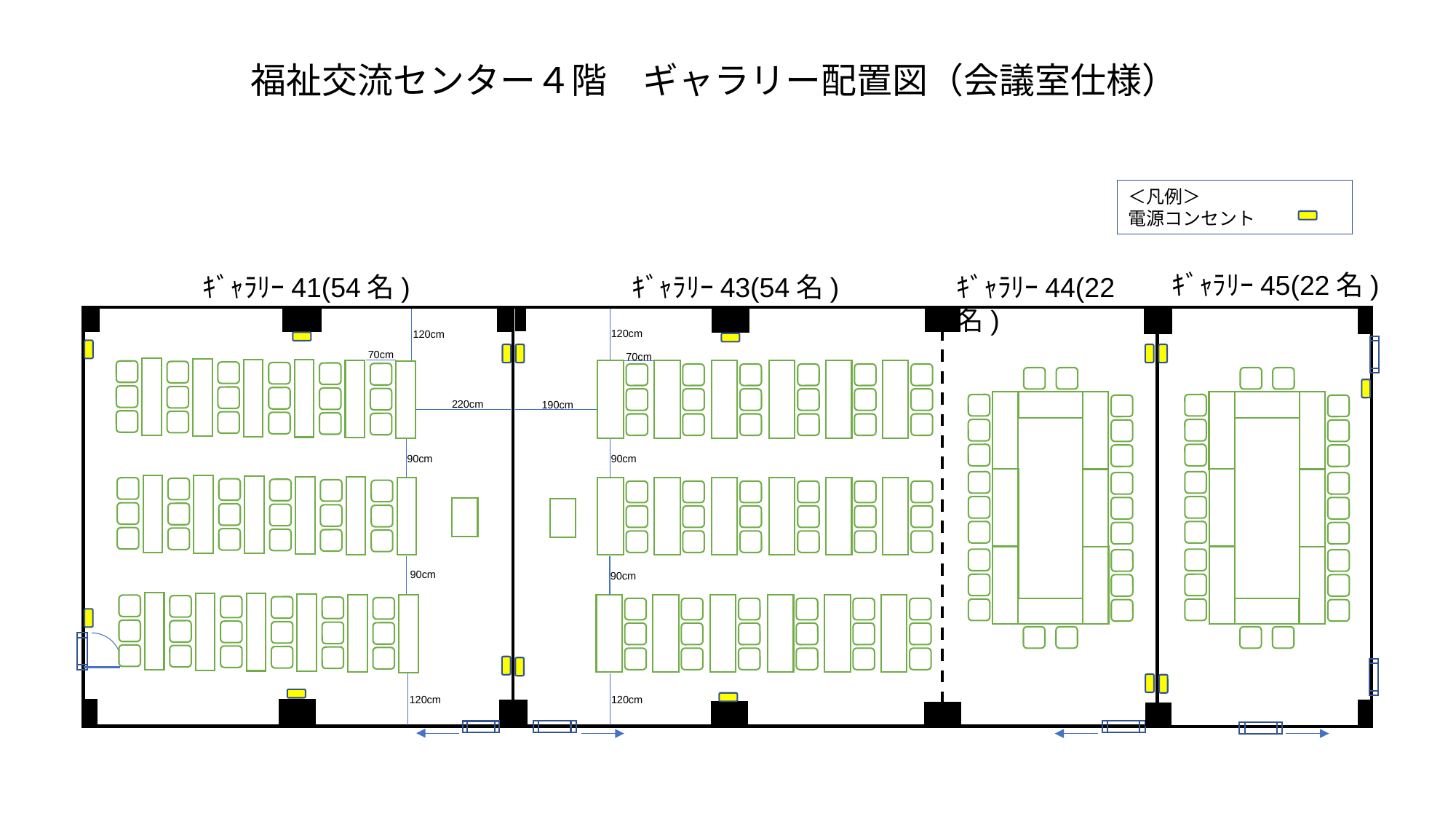

福祉交流センター４階　ギャラリー配置図（会議室仕様）
＜凡例＞
電源コンセント

ｷﾞｬﾗﾘｰ45(22名)
ｷﾞｬﾗﾘｰ41(54名)
ｷﾞｬﾗﾘｰ43(54名)
ｷﾞｬﾗﾘｰ44(22名)

120cm
120cm

70cm

70cm

220cm
190cm
90cm
90cm

90cm
90cm

120cm
120cm